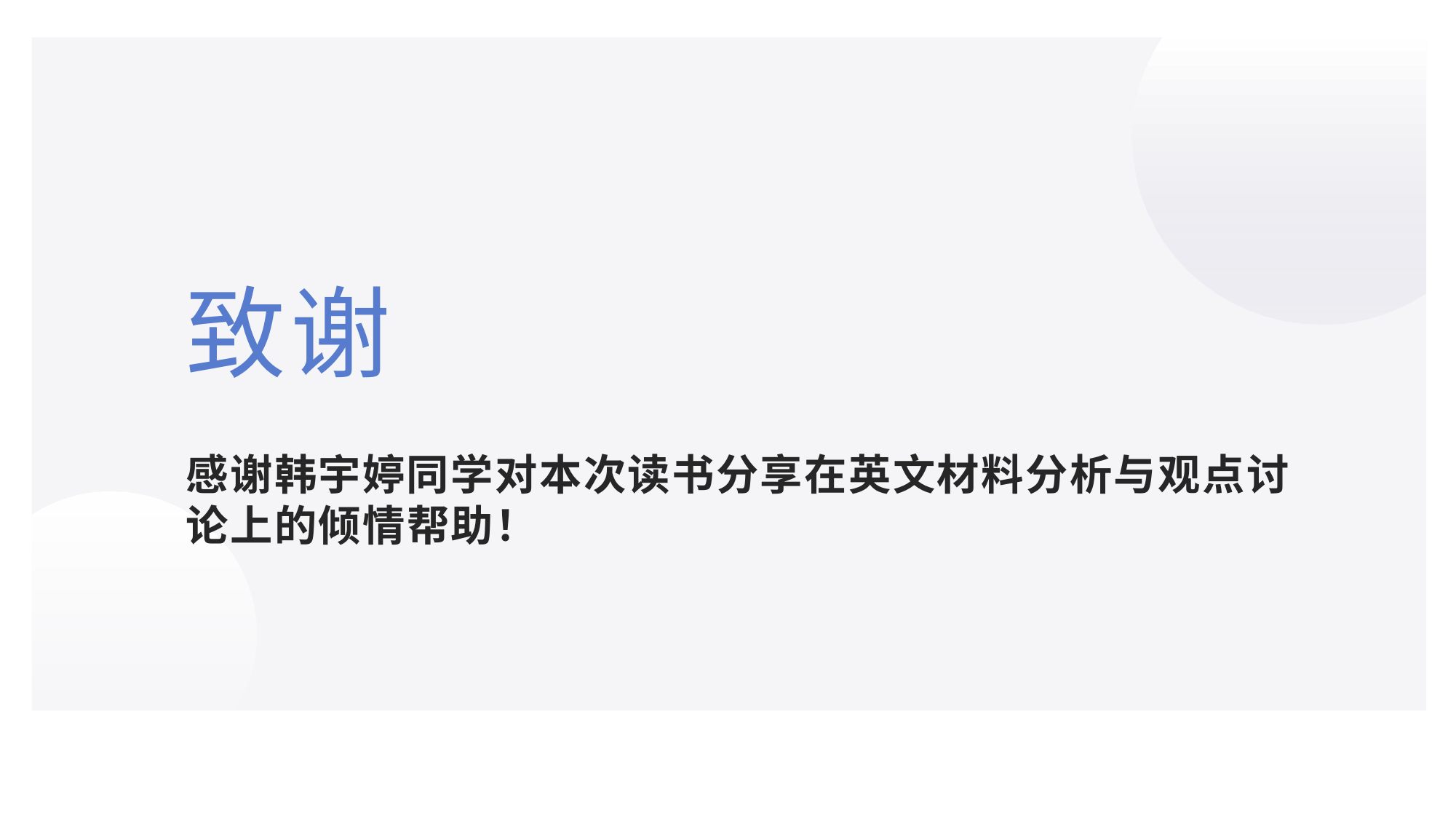

致谢
感谢韩宇婷同学对本次读书分享在英文材料分析与观点讨论上的倾情帮助！